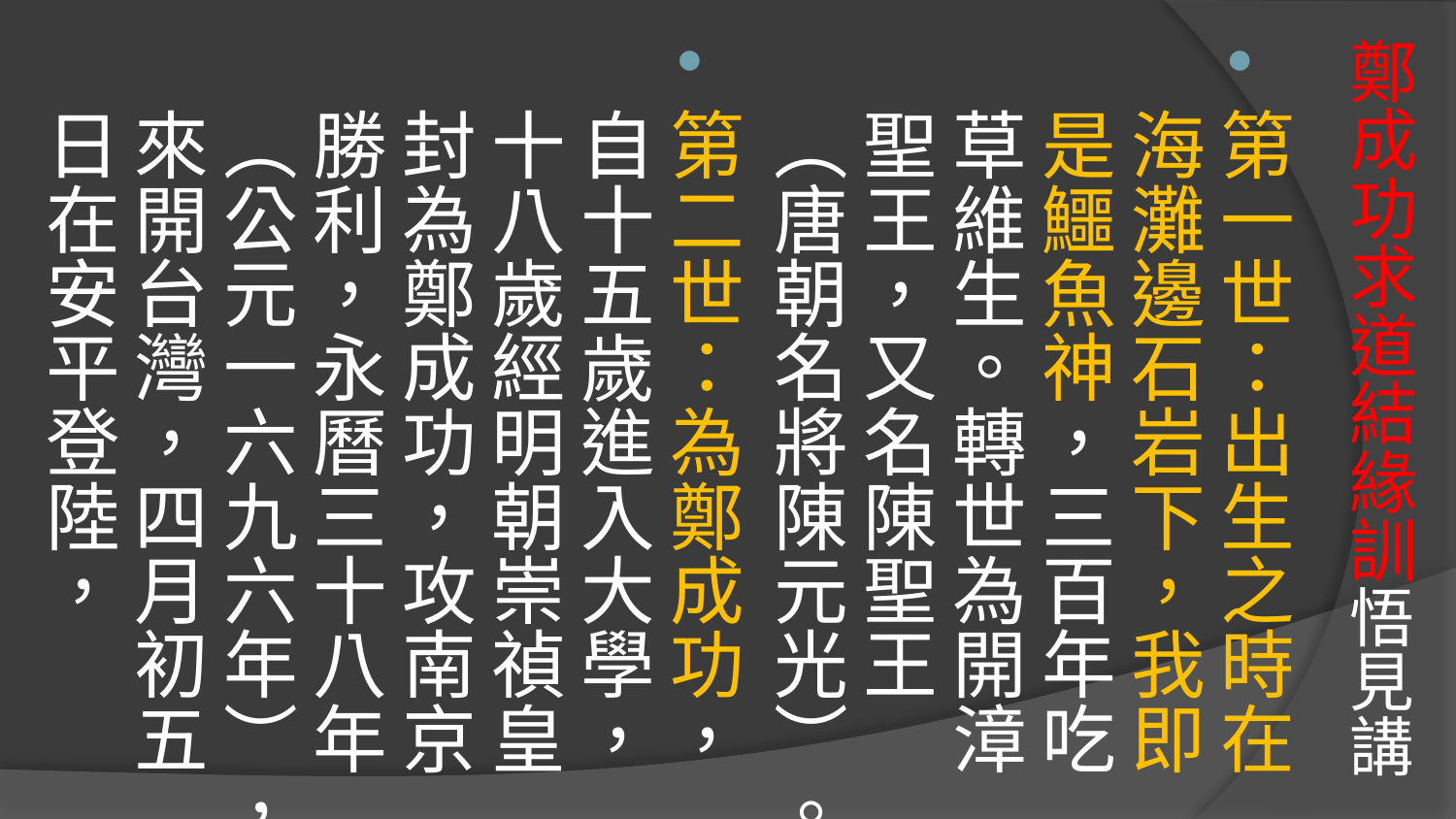

# 鄭成功求道結緣訓悟見講
第一世：出生之時在海灘邊石岩下，我即是鱷魚神，三百年吃草維生。轉世為開漳聖王，又名陳聖王（唐朝名將陳元光）。
第二世：為鄭成功，自十五歲進入大學，十八歲經明朝崇禎皇封為鄭成功，攻南京勝利，永曆三十八年（公元一六九六年），來開台灣，四月初五日在安平登陸，